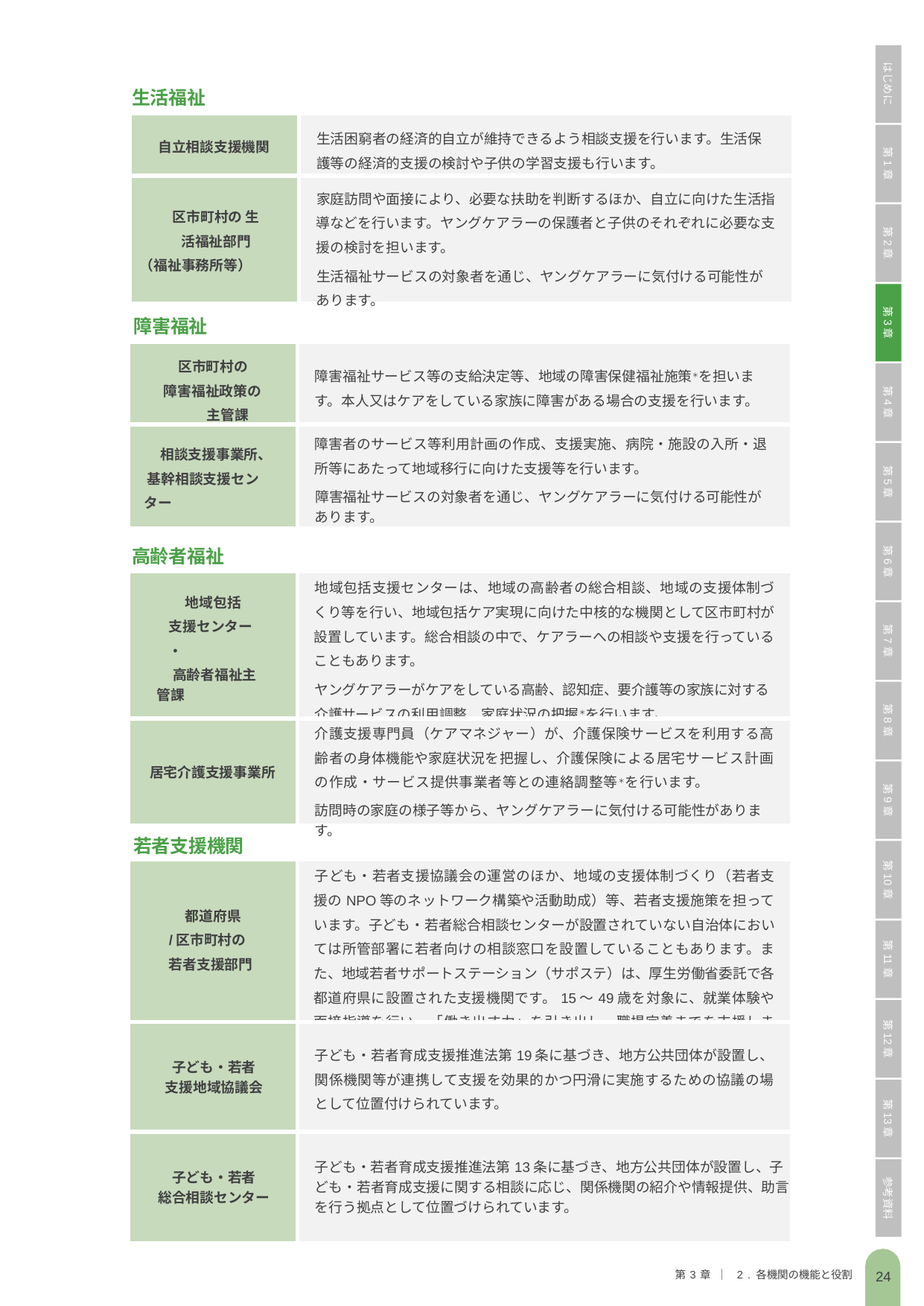

はじめに
第1章
第2章
第3章
第4章
第5章
第6章
第7章
第8章
第9章
第10章
第11章
第12章
第13章
参考資料
生活福祉
| 自立相談支援機関 | 生活困窮者の経済的自立が維持できるよう相談支援を行います。生活保護等の経済的支援の検討や子供の学習支援も行います。 |
| --- | --- |
| 区市町村の 生活福祉部門 （福祉事務所等） | 家庭訪問や面接により、必要な扶助を判断するほか、自立に向けた生活指導などを行います。ヤングケアラーの保護者と子供のそれぞれに必要な支援の検討を担います。 生活福祉サービスの対象者を通じ、ヤングケアラーに気付ける可能性があります。 |
障害福祉
| 区市町村の 障害福祉政策の 主管課 | 障害福祉サービス等の支給決定等、地域の障害保健福祉施策＊を担います。本人又はケアをしている家族に障害がある場合の支援を行います。 |
| --- | --- |
| 相談支援事業所、 基幹相談支援センター | 障害者のサービス等利用計画の作成、支援実施、病院・施設の入所・退所等にあたって地域移行に向けた支援等を行います。 障害福祉サービスの対象者を通じ、ヤングケアラーに気付ける可能性があります。 |
高齢者福祉
| 地域包括 支援センター・ 高齢者福祉主管課 | 地域包括支援センターは、地域の高齢者の総合相談、地域の支援体制づくり等を行い、地域包括ケア実現に向けた中核的な機関として区市町村が設置しています。総合相談の中で、ケアラーへの相談や支援を行っていることもあります。 ヤングケアラーがケアをしている高齢、認知症、要介護等の家族に対する介護サービスの利用調整、家庭状況の把握＊を行います。 |
| --- | --- |
| 居宅介護支援事業所 | 介護支援専門員（ケアマネジャー）が、介護保険サービスを利用する高齢者の身体機能や家庭状況を把握し、介護保険による居宅サービス計画の作成・サービス提供事業者等との連絡調整等＊を行います。 訪問時の家庭の様子等から、ヤングケアラーに気付ける可能性があります。 |
若者支援機関
| 都道府県 /区市町村の 若者支援部門 | 子ども・若者支援協議会の運営のほか、地域の支援体制づくり（若者支援のNPO等のネットワーク構築や活動助成）等、若者支援施策を担っています。子ども・若者総合相談センターが設置されていない自治体においては所管部署に若者向けの相談窓口を設置していることもあります。また、地域若者サポートステーション（サポステ）は、厚生労働省委託で各都道府県に設置された支援機関です。15〜49歳を対象に、就業体験や面接指導を行い、「働き出す力」を引き出し、職場定着までを支援します。 |
| --- | --- |
| 子ども・若者 支援地域協議会 | 子ども・若者育成支援推進法第19条に基づき、地方公共団体が設置し、関係機関等が連携して支援を効果的かつ円滑に実施するための協議の場として位置付けられています。 |
| 子ども・若者 総合相談センター | 子ども・若者育成支援推進法第13条に基づき、地方公共団体が設置し、子ども・若者育成支援に関する相談に応じ、関係機関の紹介や情報提供、助言を行う拠点として位置づけられています。 |

第3章 ｜ 2. 各機関の機能と役割
24